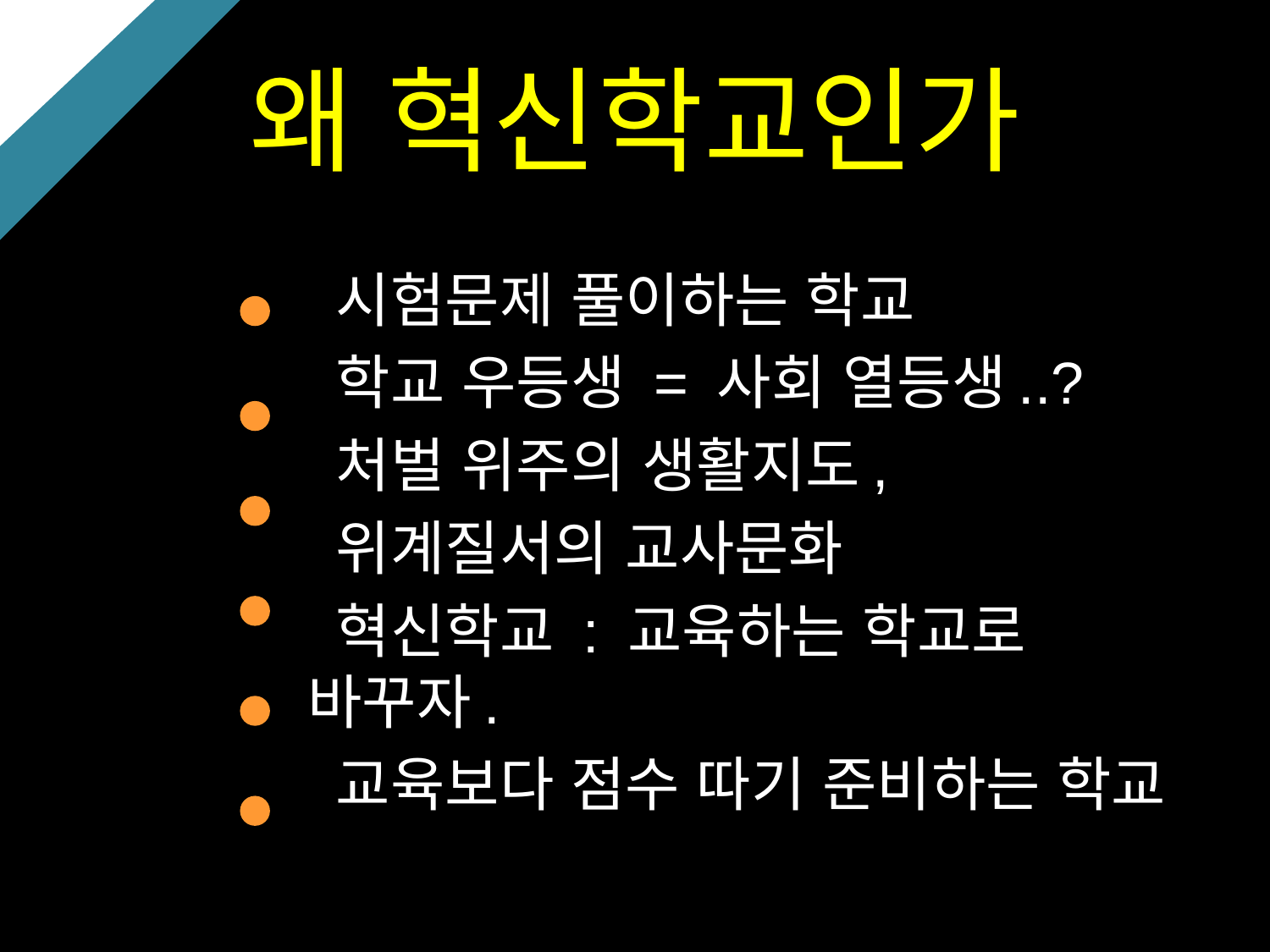

# 왜 혁신학교인가
 시험문제 풀이하는 학교
 학교 우등생 = 사회 열등생..?
 처벌 위주의 생활지도,
 위계질서의 교사문화
 혁신학교 : 교육하는 학교로 바꾸자.
 교육보다 점수 따기 준비하는 학교